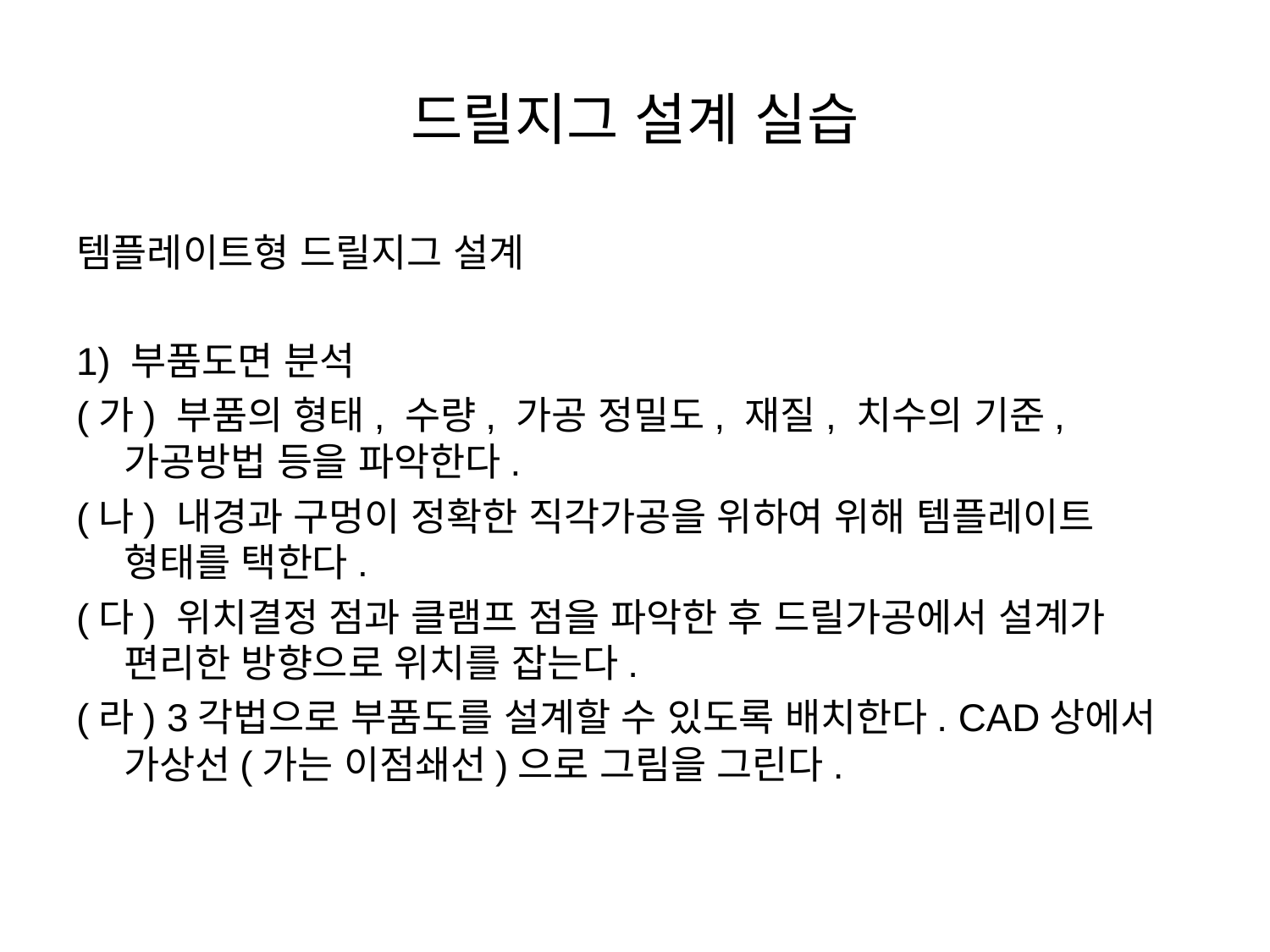

# 드릴지그 설계 실습
템플레이트형 드릴지그 설계

1) 부품도면 분석
(가) 부품의 형태, 수량, 가공 정밀도, 재질, 치수의 기준, 가공방법 등을 파악한다.
(나) 내경과 구멍이 정확한 직각가공을 위하여 위해 템플레이트 형태를 택한다.
(다) 위치결정 점과 클램프 점을 파악한 후 드릴가공에서 설계가 편리한 방향으로 위치를 잡는다.
(라) 3각법으로 부품도를 설계할 수 있도록 배치한다. CAD상에서 가상선(가는 이점쇄선)으로 그림을 그린다.